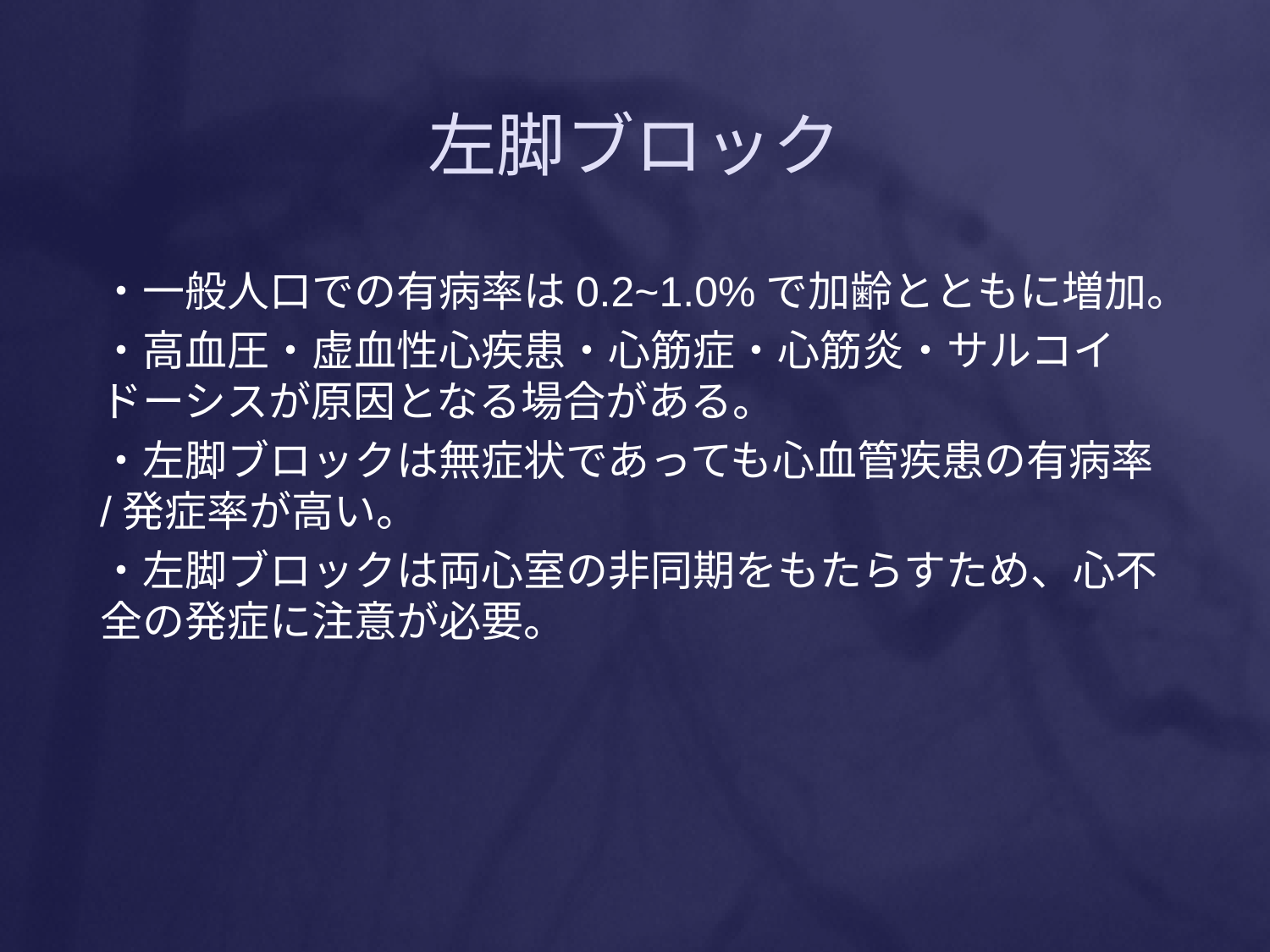

# 左脚ブロック
・一般人口での有病率は0.2~1.0%で加齢とともに増加。
・高血圧・虚血性心疾患・心筋症・心筋炎・サルコイドーシスが原因となる場合がある。
・左脚ブロックは無症状であっても心血管疾患の有病率/発症率が高い。
・左脚ブロックは両心室の非同期をもたらすため、心不全の発症に注意が必要。